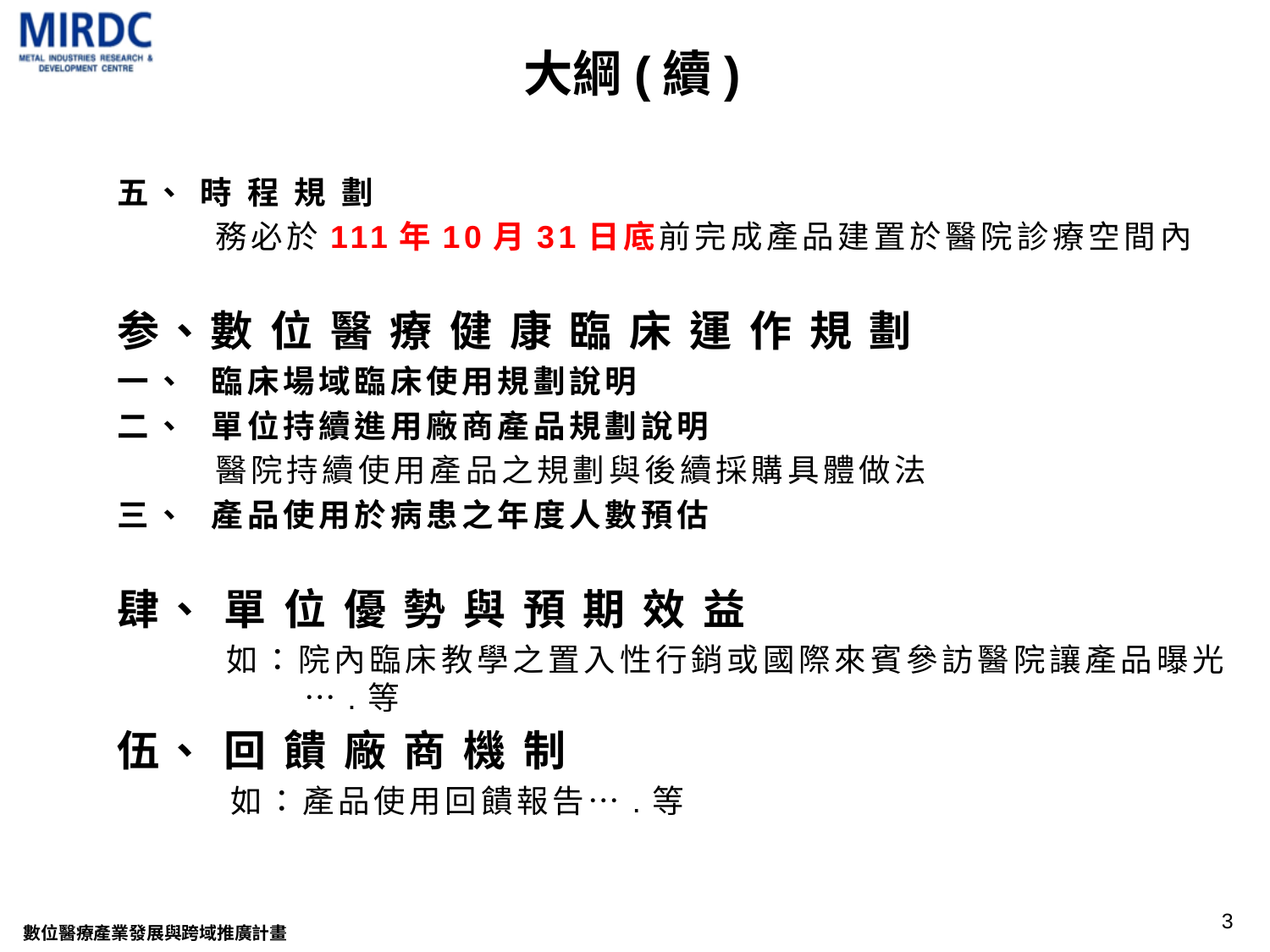

大綱(續)
五、 時 程 規 劃
        務必於111年10月31日底前完成產品建置於醫院診療空間內

参、數 位 醫 療 健 康 臨 床 運 作 規 劃
一、  臨床場域臨床使用規劃說明
二、  單位持續進用廠商產品規劃說明
        醫院持續使用產品之規劃與後續採購具體做法
三、  產品使用於病患之年度人數預估

肆、 單 位 優 勢 與 預 期 效 益
         如：院內臨床教學之置入性行銷或國際來賓參訪醫院讓產品曝光….等
伍、 回 饋 廠 商 機 制
          如：產品使用回饋報告….等

3